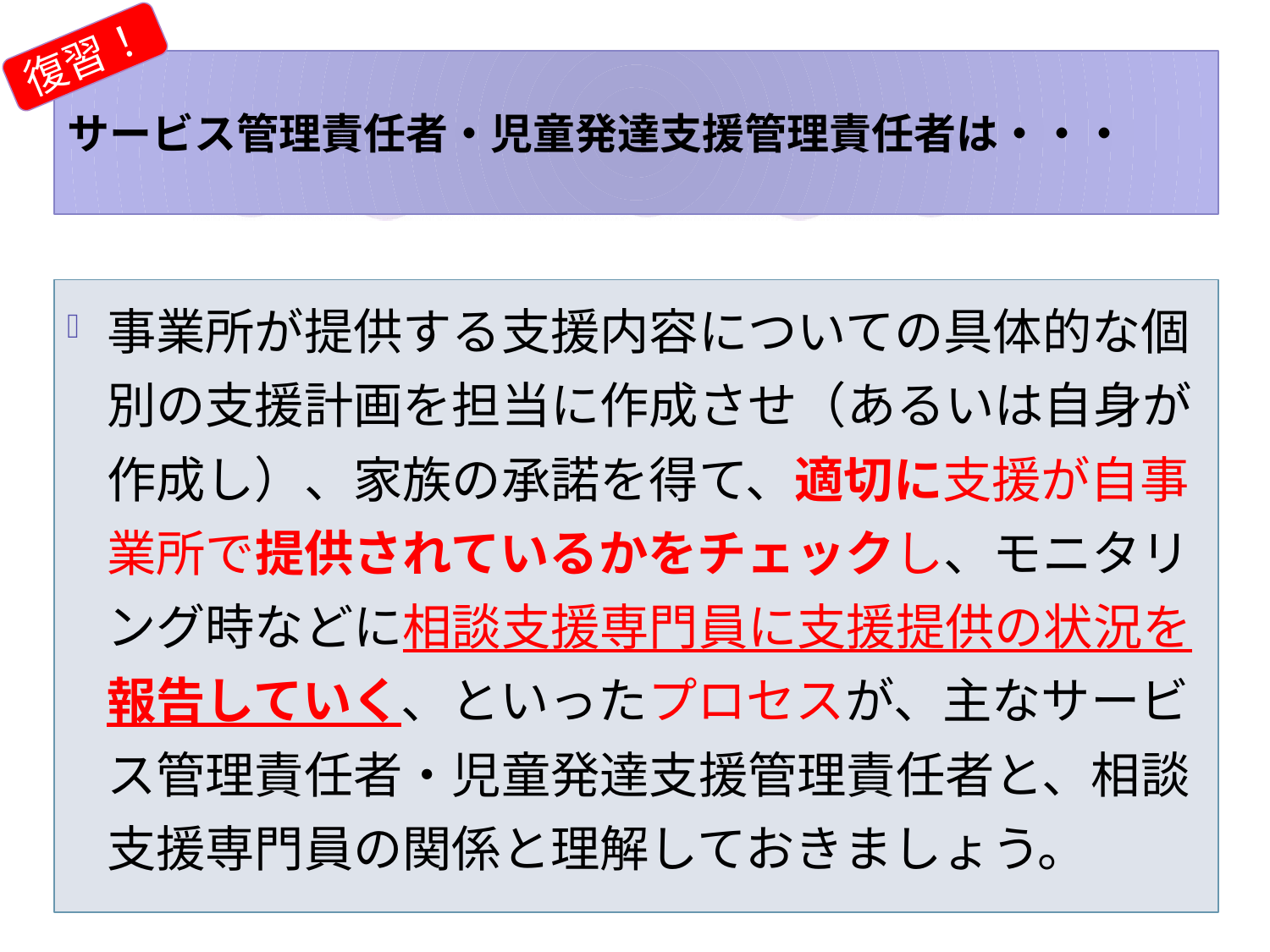

復習！
# サービス管理責任者・児童発達支援管理責任者は・・・
事業所が提供する支援内容についての具体的な個別の支援計画を担当に作成させ（あるいは自身が作成し）、家族の承諾を得て、適切に支援が自事業所で提供されているかをチェックし、モニタリング時などに相談支援専門員に支援提供の状況を報告していく、といったプロセスが、主なサービス管理責任者・児童発達支援管理責任者と、相談支援専門員の関係と理解しておきましょう。